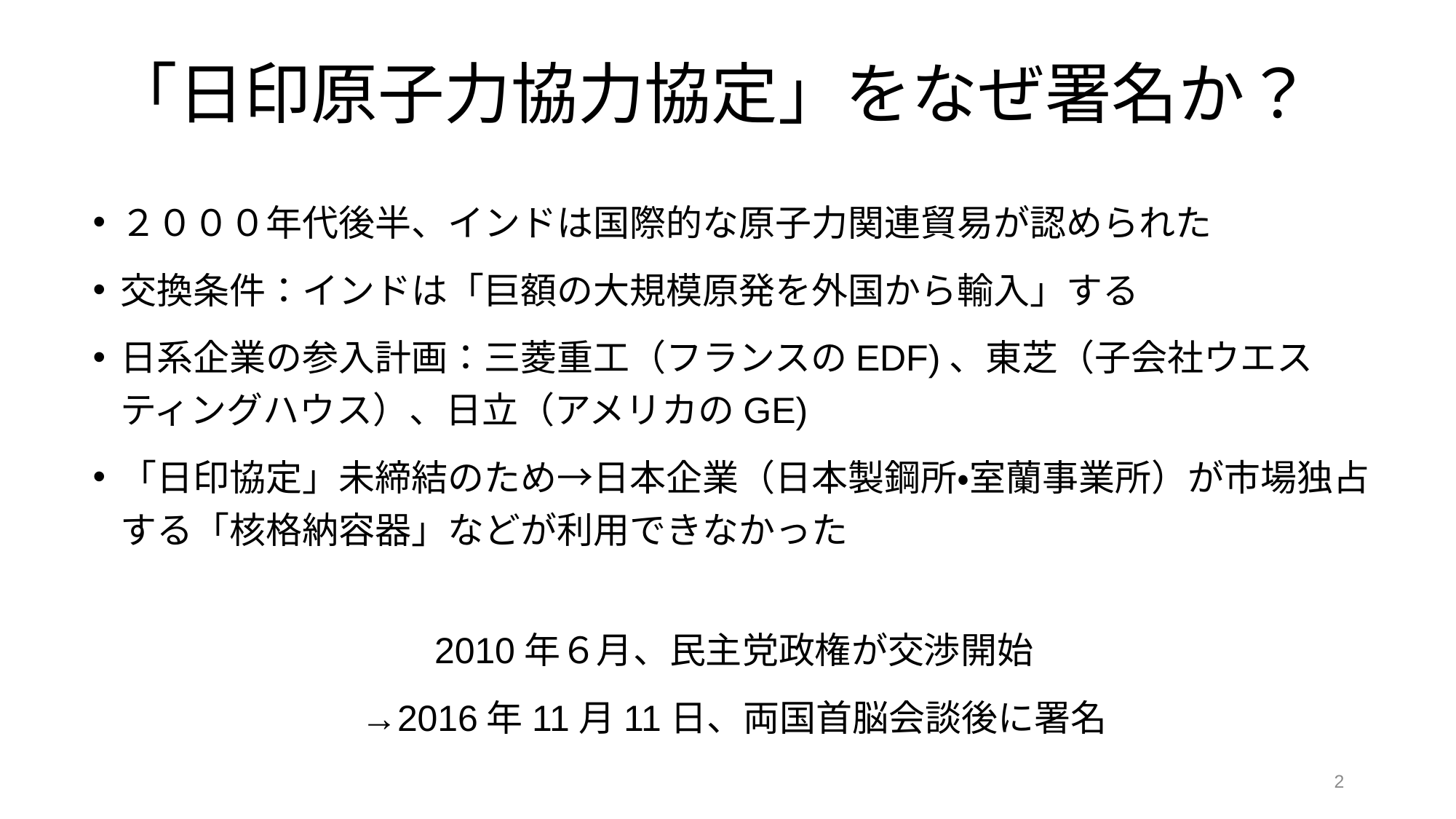

# 「日印原子力協力協定」をなぜ署名か？

２０００年代後半、インドは国際的な原子力関連貿易が認められた
交換条件：インドは「巨額の大規模原発を外国から輸入」する
日系企業の参入計画：三菱重工（フランスのEDF)、東芝（子会社ウエスティングハウス）、日立（アメリカのGE)
「日印協定」未締結のため→日本企業（日本製鋼所・室蘭事業所）が市場独占する「核格納容器」などが利用できなかった
2010年６月、民主党政権が交渉開始
→2016年11月11日、両国首脳会談後に署名
2